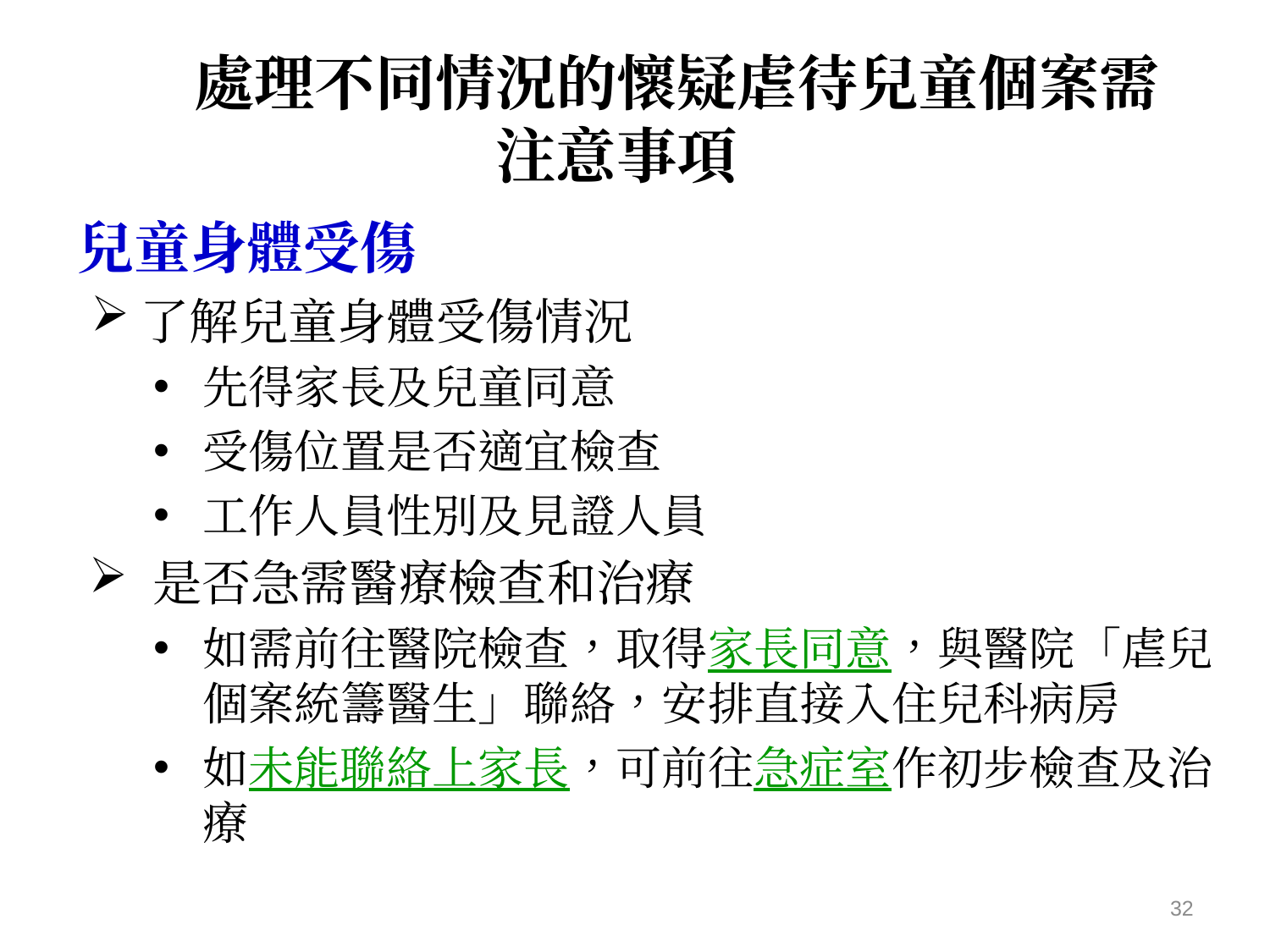

# 處理不同情況的懷疑虐待兒童個案需注意事項
兒童身體受傷
了解兒童身體受傷情況
先得家長及兒童同意
受傷位置是否適宜檢查
工作人員性別及見證人員
是否急需醫療檢查和治療
如需前往醫院檢查，取得家長同意，與醫院「虐兒個案統籌醫生」聯絡，安排直接入住兒科病房
如未能聯絡上家長，可前往急症室作初步檢查及治療

32